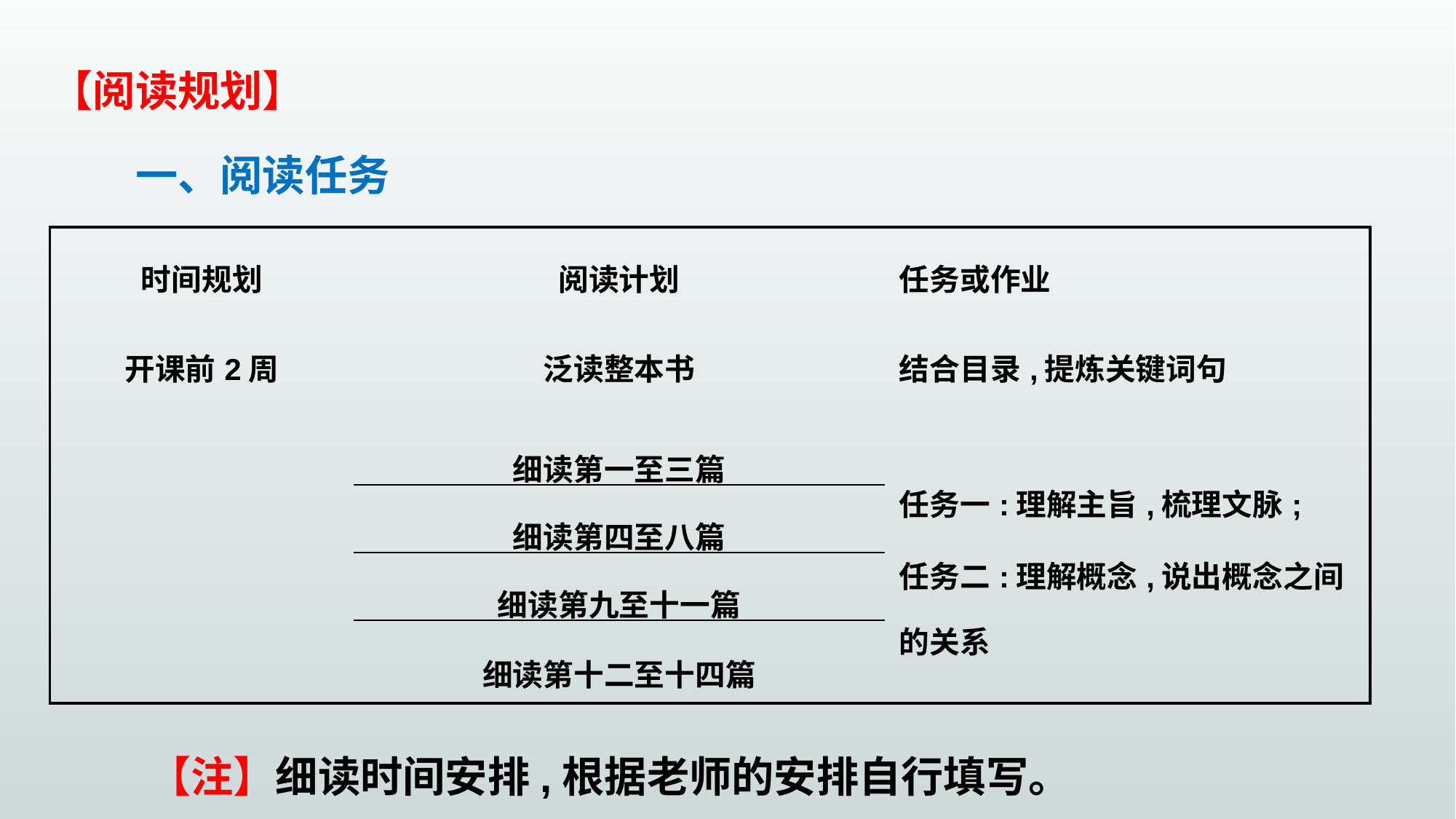

【阅读规划】
　　一、阅读任务
| 时间规划 | 阅读计划 | 任务或作业 |
| --- | --- | --- |
| 开课前2周 | 泛读整本书 | 结合目录,提炼关键词句 |
|  | 细读第一至三篇 | 任务一:理解主旨,梳理文脉; 任务二:理解概念,说出概念之间的关系 |
|  | 细读第四至八篇 |  |
|  | 细读第九至十一篇 |  |
|  | 细读第十二至十四篇 |  |
　　【注】细读时间安排,根据老师的安排自行填写。